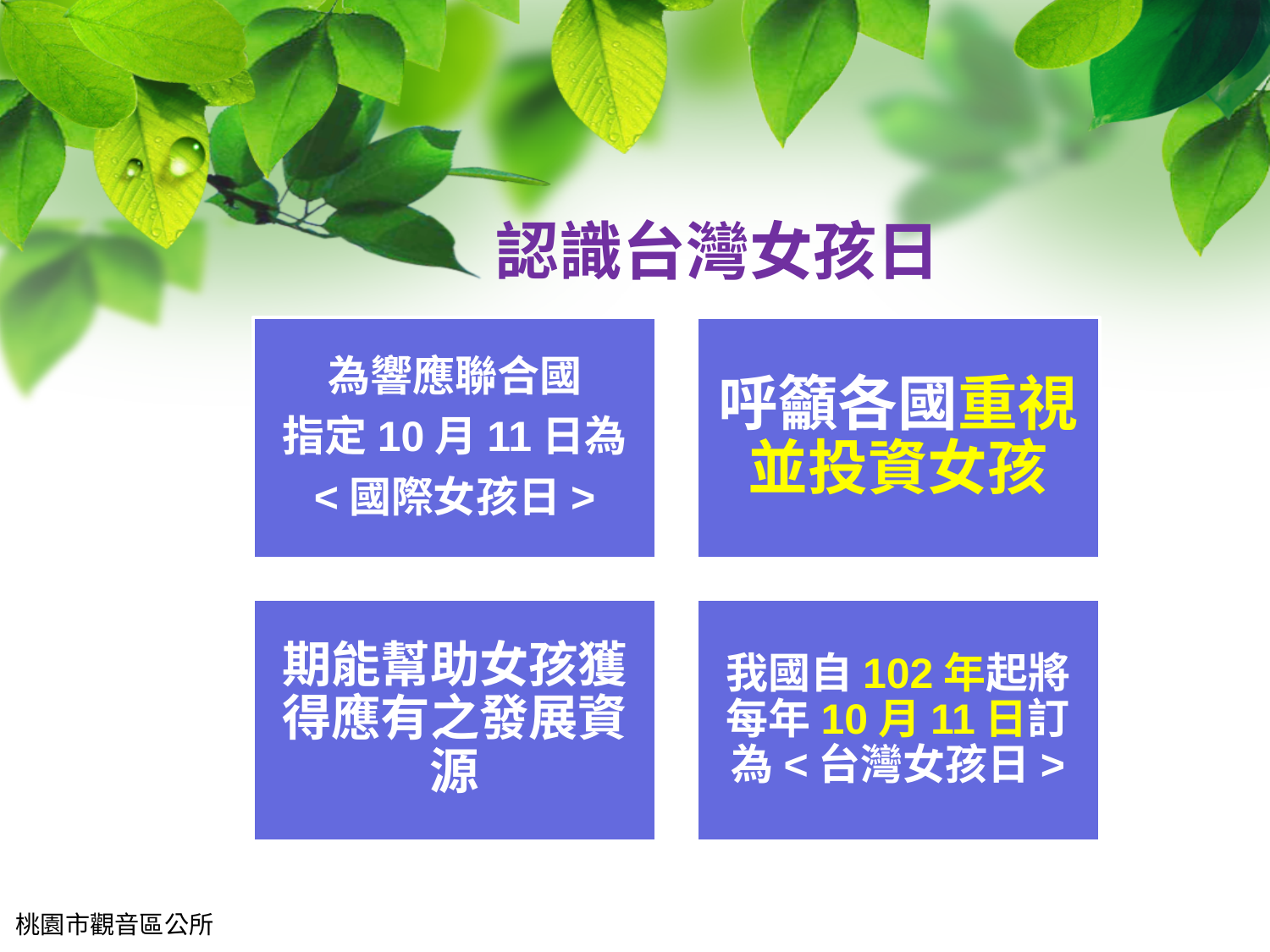

認識台灣女孩日

為響應聯合國
指定10月11日為
<國際女孩日>
呼籲各國重視並投資女孩
期能幫助女孩獲得應有之發展資源
我國自102年起將每年10月11日訂為<台灣女孩日>

桃園市觀音區公所